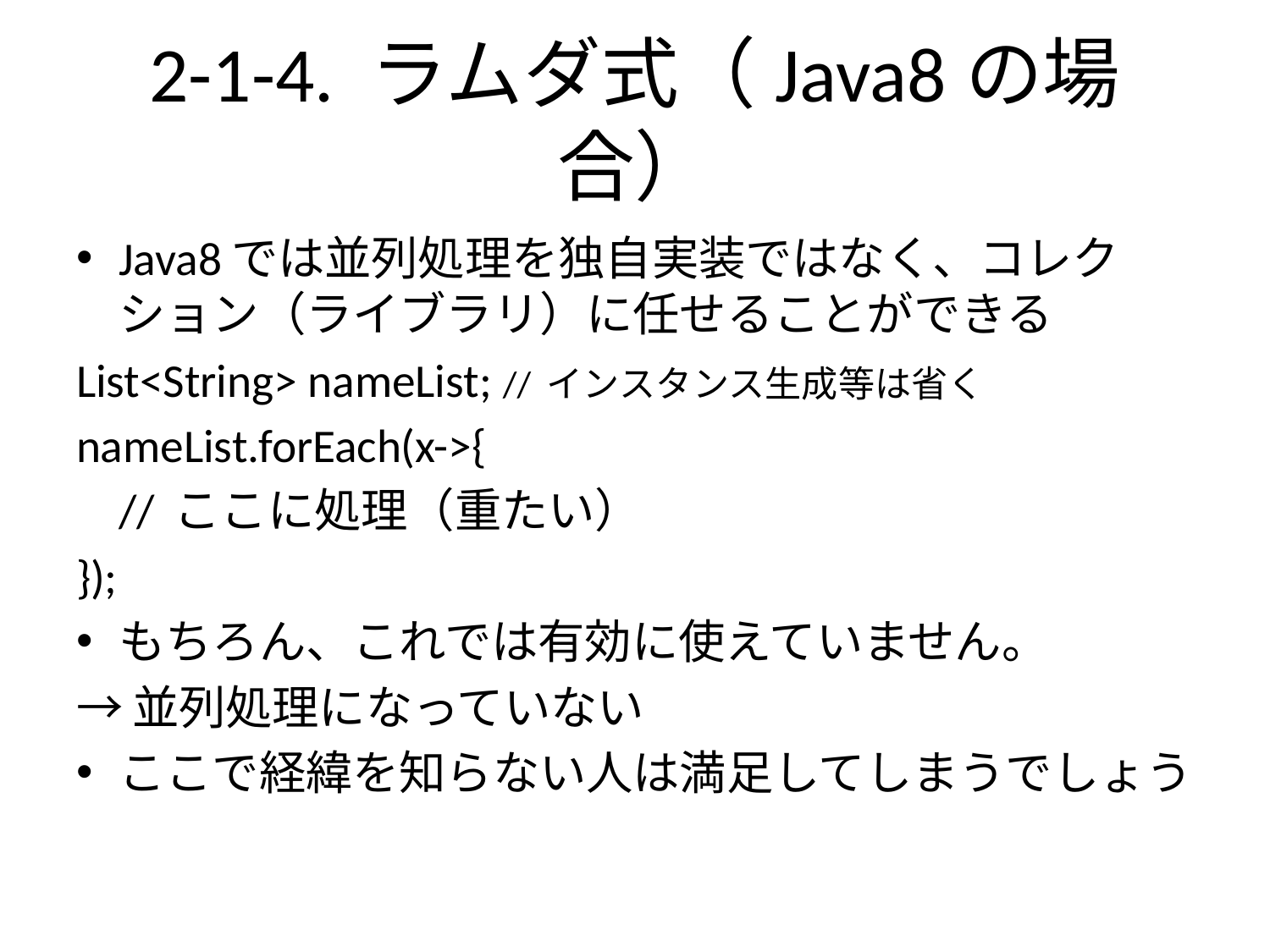

# 2-1-4. ラムダ式（Java8の場合）
Java8では並列処理を独自実装ではなく、コレクション（ライブラリ）に任せることができる
List<String> nameList; // インスタンス生成等は省く
nameList.forEach(x->{
    // ここに処理（重たい）
});
もちろん、これでは有効に使えていません。
→並列処理になっていない
ここで経緯を知らない人は満足してしまうでしょう